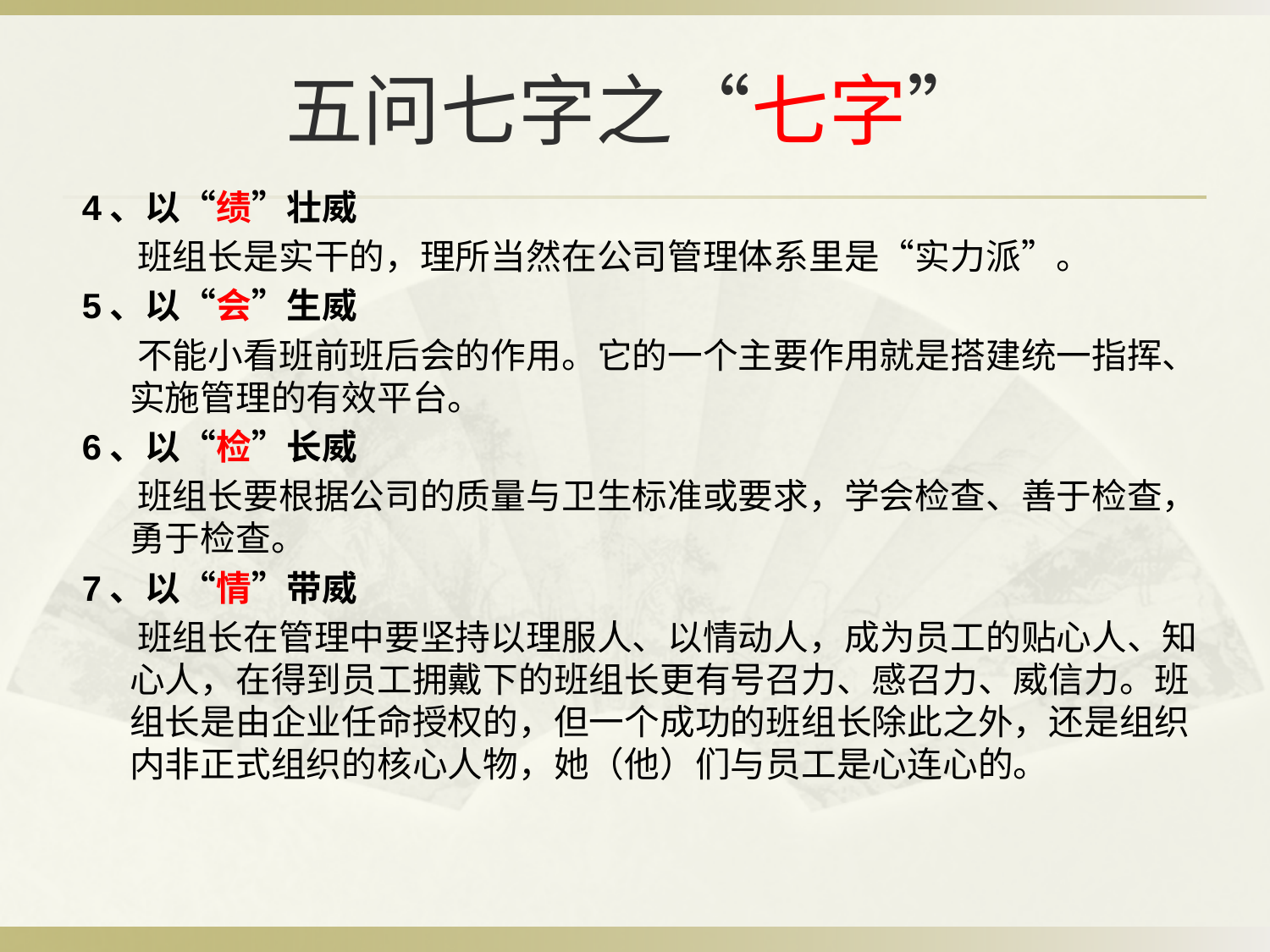

# 五问七字之“七字”
4、以“绩”壮威
      班组长是实干的，理所当然在公司管理体系里是“实力派”。
5、以“会”生威
      不能小看班前班后会的作用。它的一个主要作用就是搭建统一指挥、实施管理的有效平台。
6、以“检”长威
      班组长要根据公司的质量与卫生标准或要求，学会检查、善于检查，勇于检查。
7、以“情”带威
      班组长在管理中要坚持以理服人、以情动人，成为员工的贴心人、知心人，在得到员工拥戴下的班组长更有号召力、感召力、威信力。班组长是由企业任命授权的，但一个成功的班组长除此之外，还是组织内非正式组织的核心人物，她（他）们与员工是心连心的。